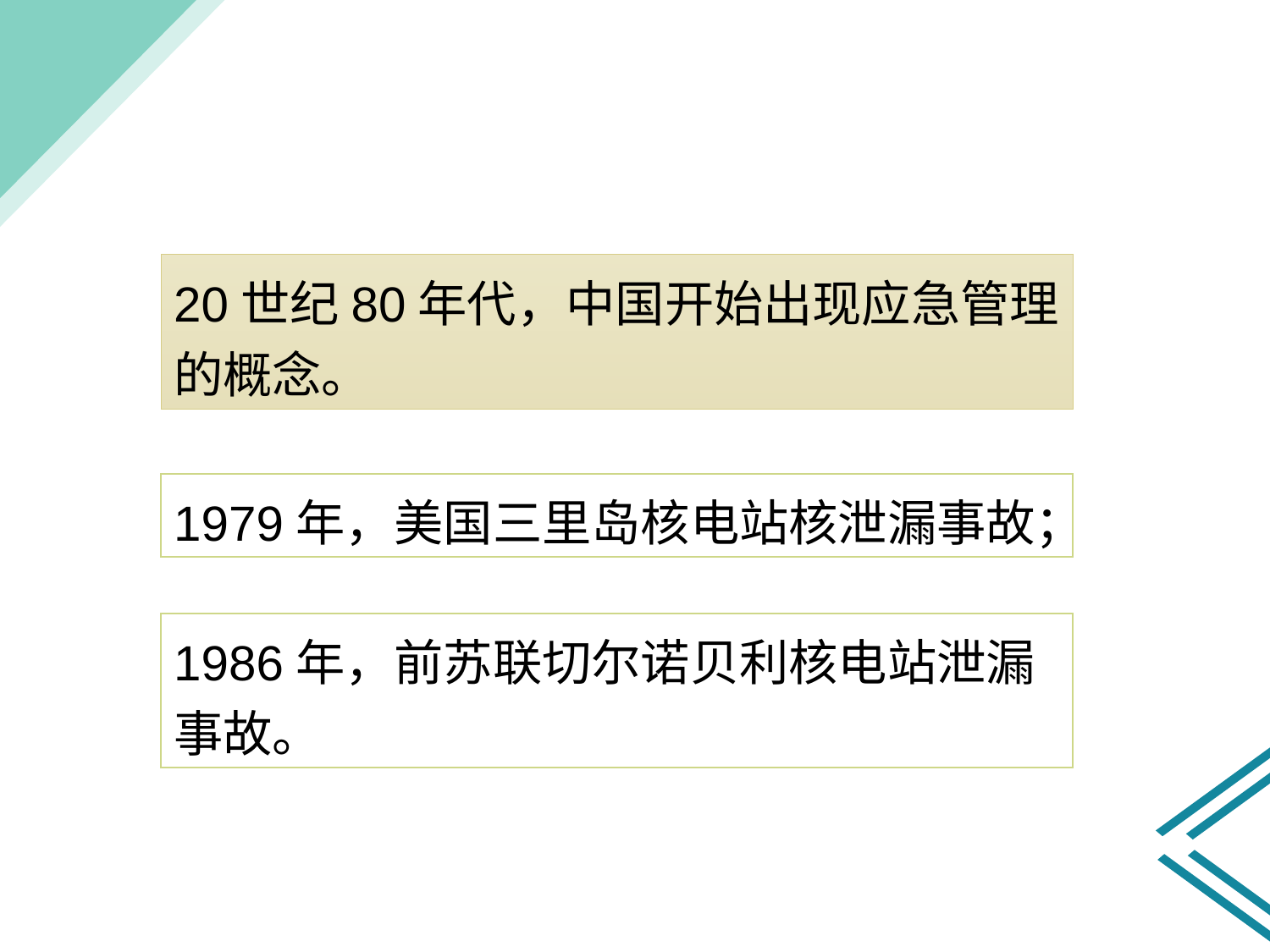

20世纪80年代，中国开始出现应急管理的概念。
1979年，美国三里岛核电站核泄漏事故；
1986年，前苏联切尔诺贝利核电站泄漏事故。